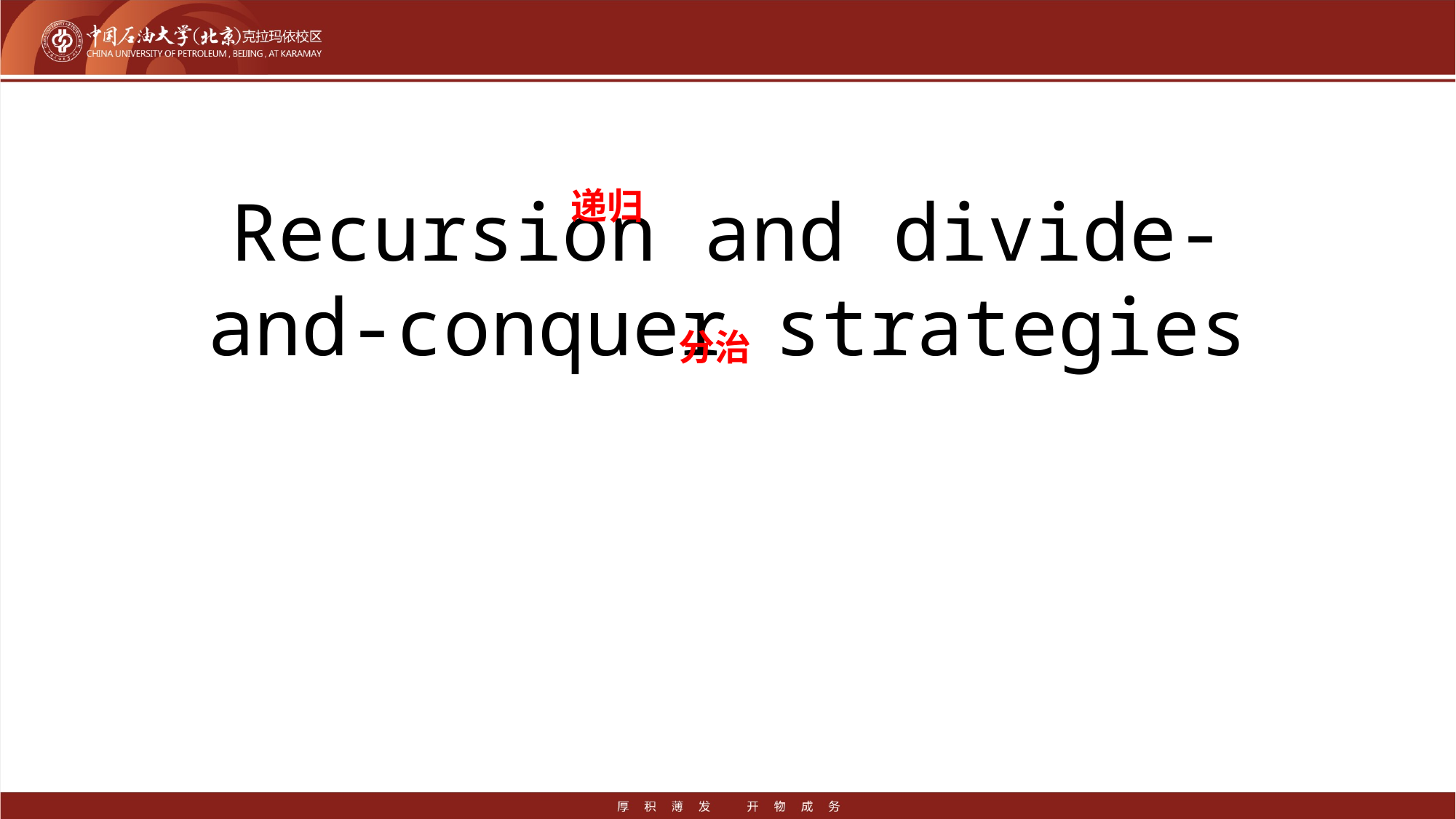

# Recursion and divide-and-conquer strategies
递归
分治